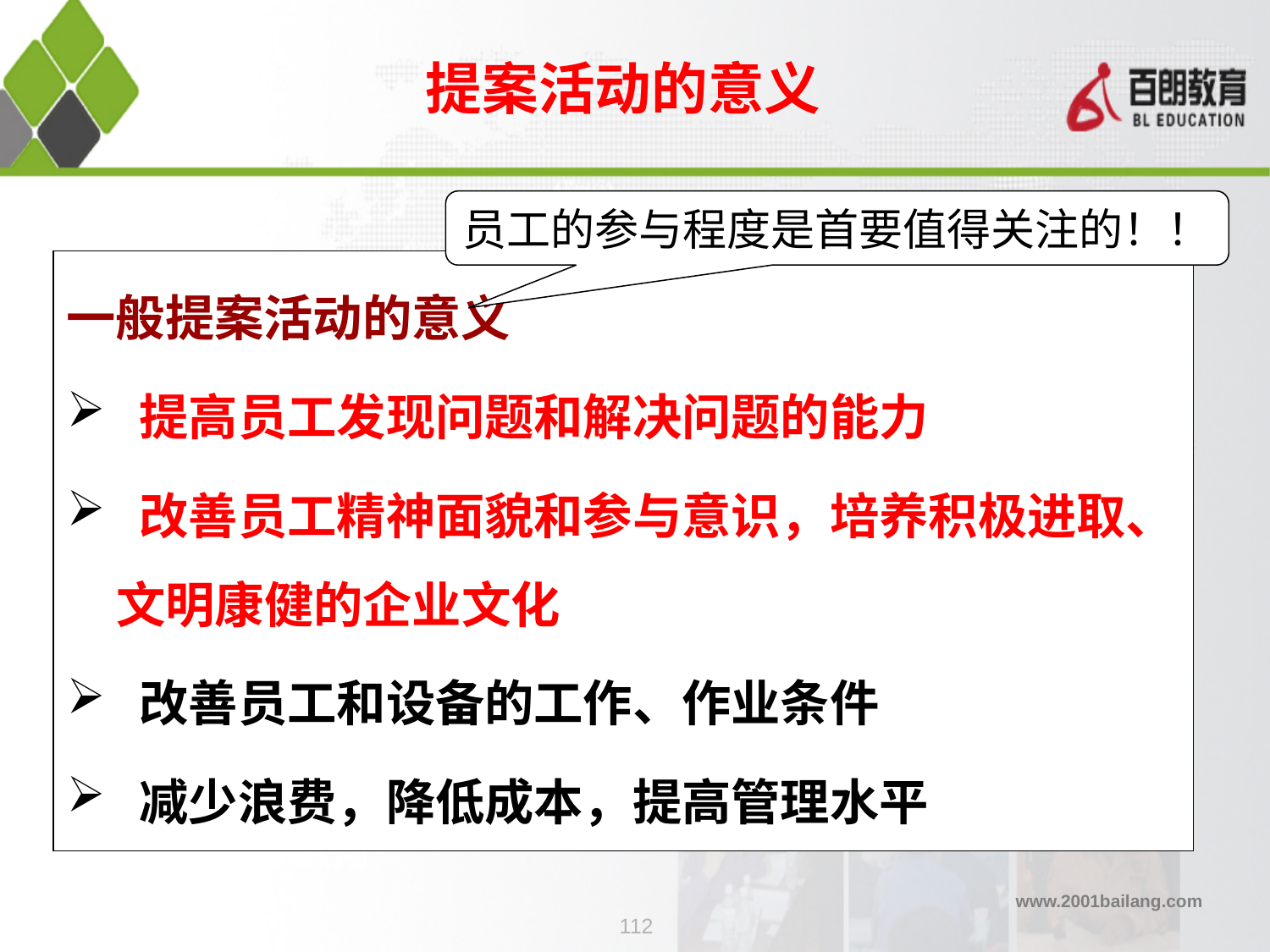

提案活动的意义
员工的参与程度是首要值得关注的！！
一般提案活动的意义
 提高员工发现问题和解决问题的能力
 改善员工精神面貌和参与意识，培养积极进取、文明康健的企业文化
 改善员工和设备的工作、作业条件
 减少浪费，降低成本，提高管理水平
112